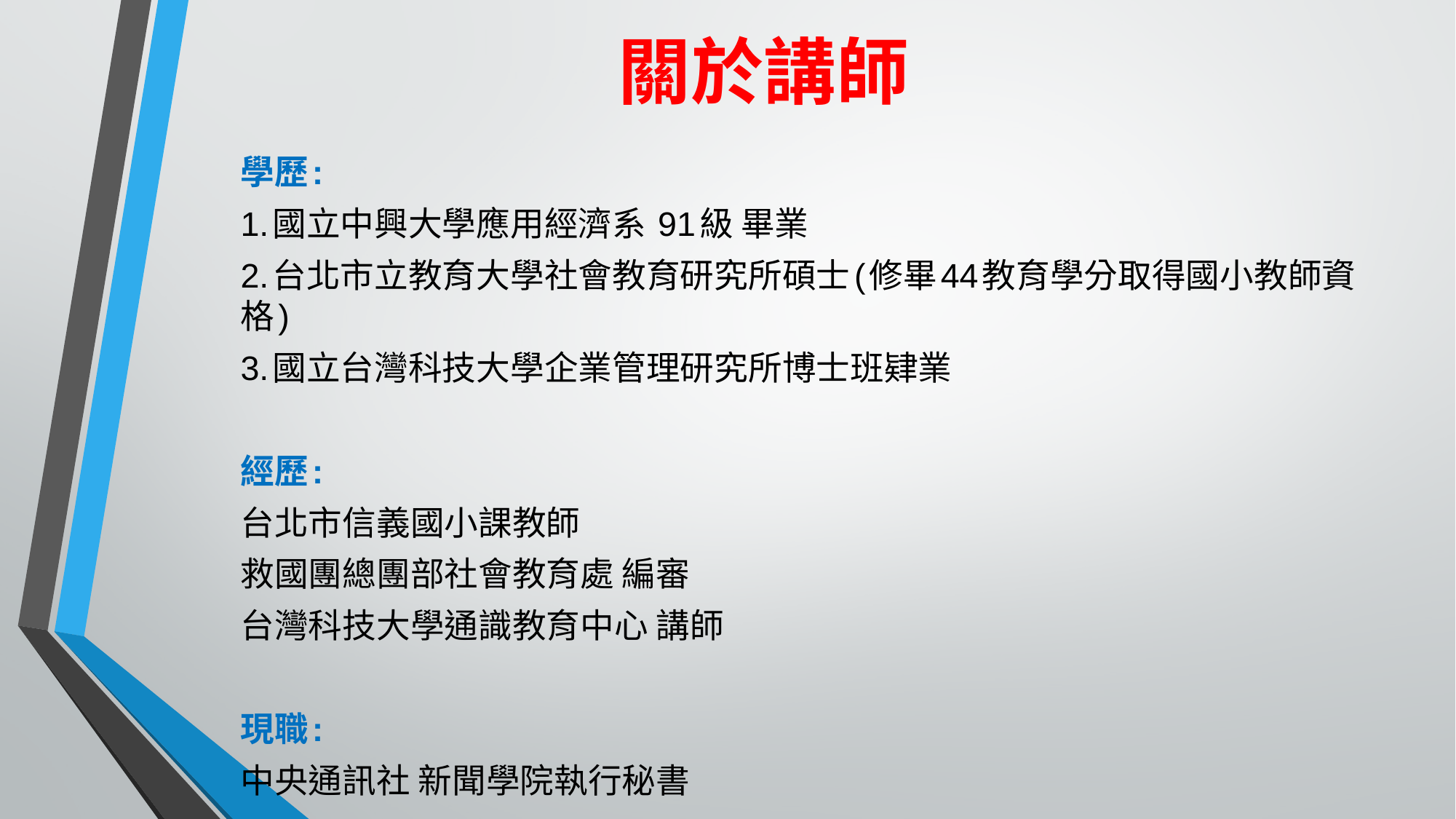

# 關於講師
學歷:
1.國立中興大學應用經濟系 91級 畢業
2.台北市立教育大學社會教育研究所碩士(修畢44教育學分取得國小教師資格)
3.國立台灣科技大學企業管理研究所博士班肄業

經歷:
台北市信義國小課教師
救國團總團部社會教育處 編審
台灣科技大學通識教育中心 講師

現職:
中央通訊社 新聞學院執行秘書